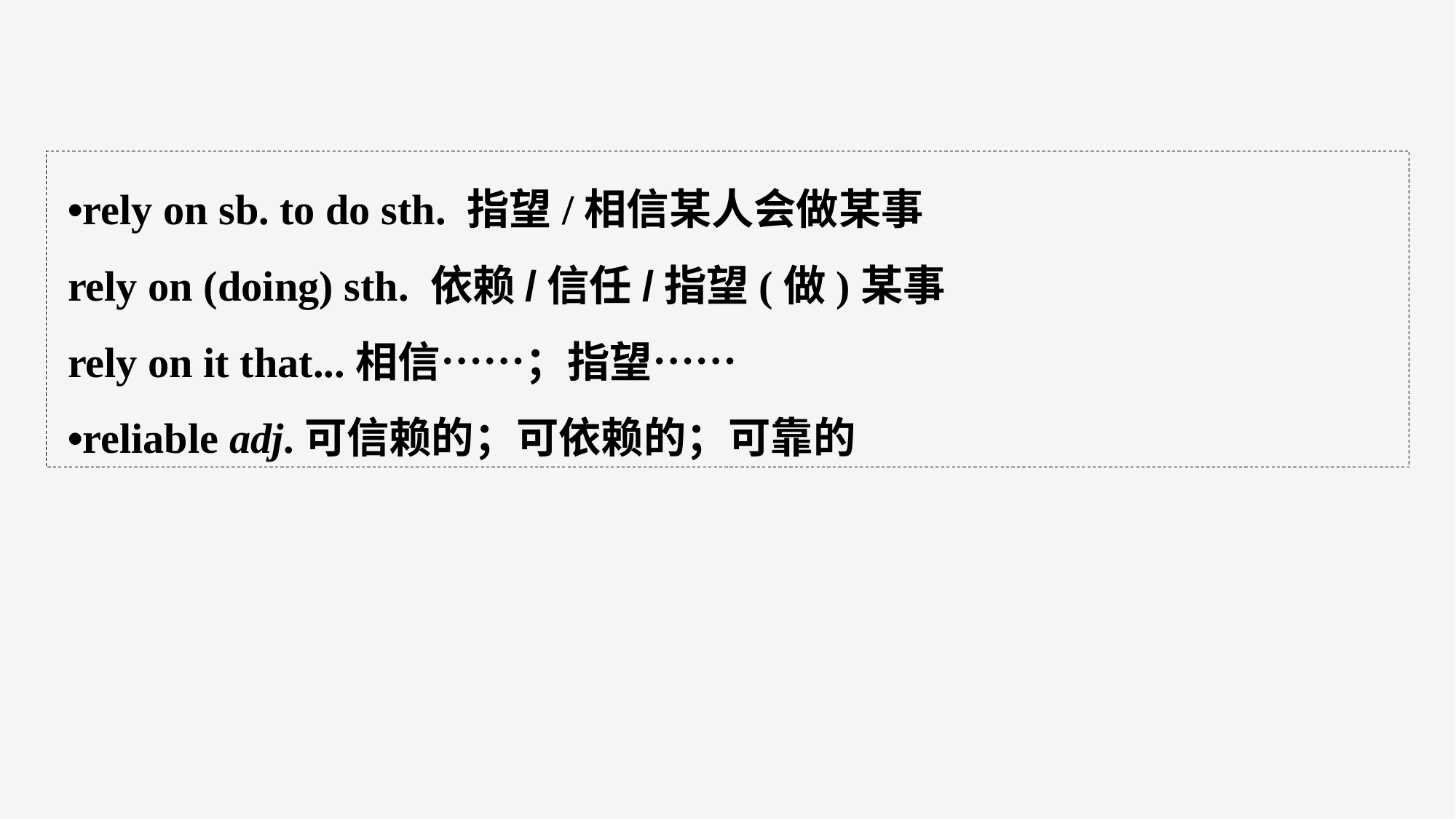

•rely on sb. to do sth. 指望/相信某人会做某事
rely on (doing) sth. 依赖/信任/指望(做)某事
rely on it that...相信……；指望……
•reliable adj.可信赖的；可依赖的；可靠的